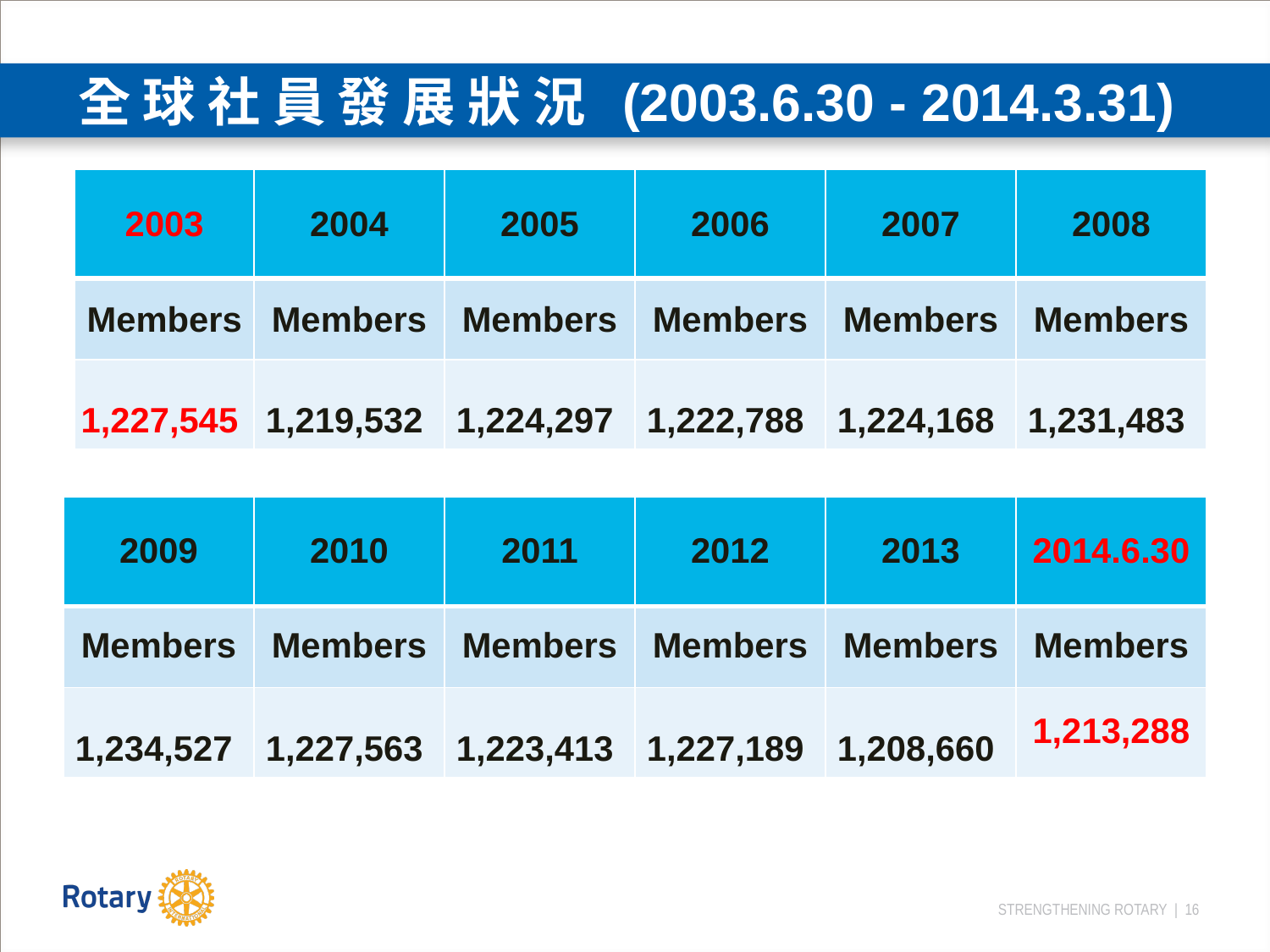

全 球 社 員 發 展 狀 況  (2003.6.30 - 2014.3.31)
| 2003 | 2004 | 2005 | 2006 | 2007 | 2008 |
| --- | --- | --- | --- | --- | --- |
| Members | Members | Members | Members | Members | Members |
| 1,227,545 | 1,219,532 | 1,224,297 | 1,222,788 | 1,224,168 | 1,231,483 |
| 2009 | 2010 | 2011 | 2012 | 2013 | 2014.6.30 |
| --- | --- | --- | --- | --- | --- |
| Members | Members | Members | Members | Members | Members |
| 1,234,527 | 1,227,563 | 1,223,413 | 1,227,189 | 1,208,660 | 1,213,288 |